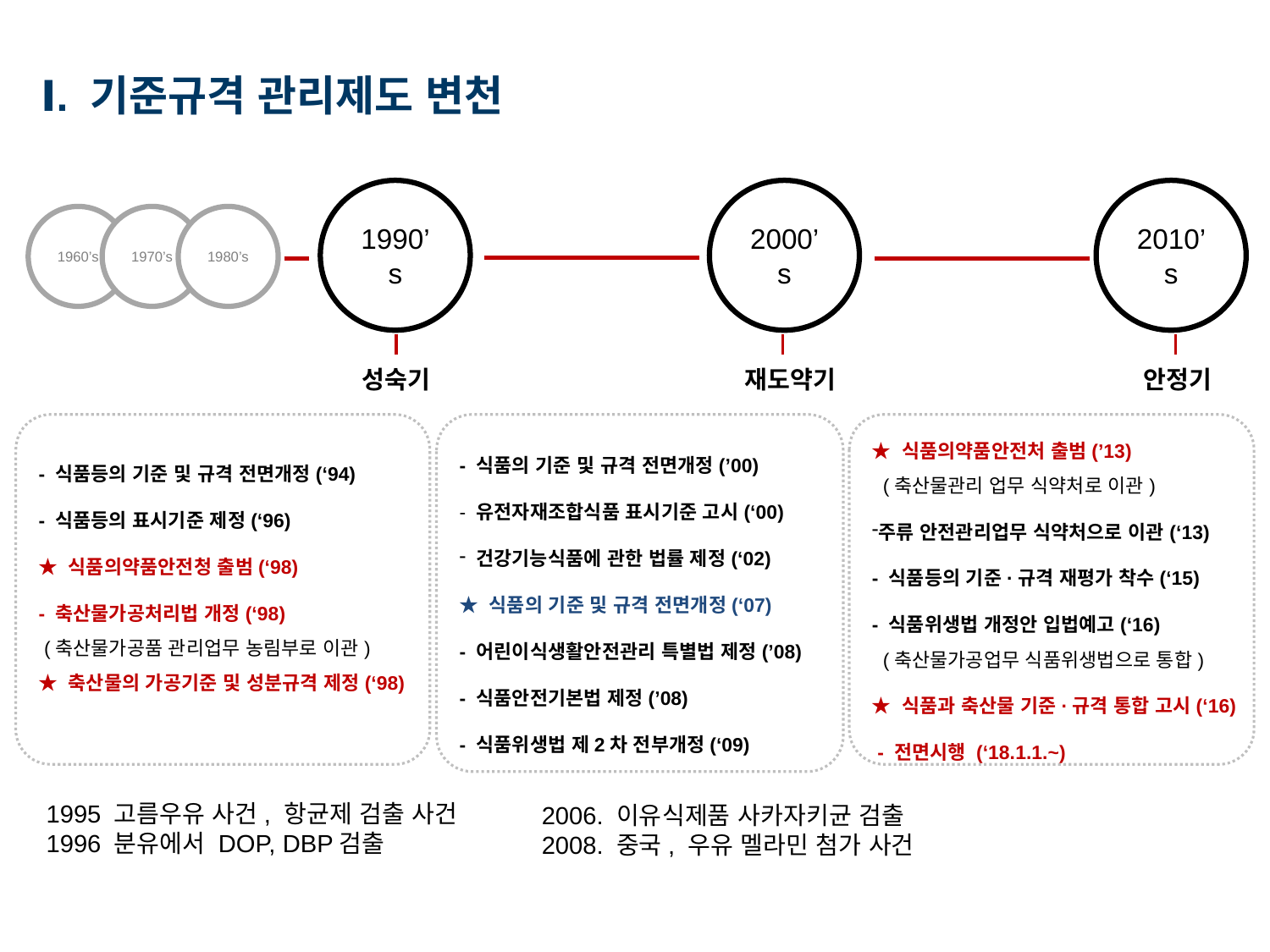

Ⅰ. 기준규격 관리제도 변천
1990’s
2000’s
2010’s
1960’s
1970’s
1980’s
성숙기
재도약기
안정기
- 식품등의 기준 및 규격 전면개정(‘94)
- 식품등의 표시기준 제정(‘96)
★ 식품의약품안전청 출범(‘98)
- 축산물가공처리법 개정(‘98)
 (축산물가공품 관리업무 농림부로 이관)
★ 축산물의 가공기준 및 성분규격 제정(‘98)

- 식품의 기준 및 규격 전면개정(’00)
- 유전자재조합식품 표시기준 고시(‘00)
 건강기능식품에 관한 법률 제정(‘02)
★ 식품의 기준 및 규격 전면개정(‘07)
- 어린이식생활안전관리 특별법 제정(’08)
- 식품안전기본법 제정(’08)
- 식품위생법 제2차 전부개정(‘09)
★ 식품의약품안전처 출범(’13)
  (축산물관리 업무 식약처로 이관)
주류 안전관리업무 식약처으로 이관(‘13)
- 식품등의 기준·규격 재평가 착수(‘15)
- 식품위생법 개정안 입법예고(‘16)
  (축산물가공업무 식품위생법으로 통합)
★ 식품과 축산물 기준·규격 통합 고시(‘16)
 - 전면시행 (‘18.1.1.~)
1995 고름우유 사건, 항균제 검출 사건
1996 분유에서 DOP, DBP검출
2006. 이유식제품 사카자키균 검출
2008. 중국, 우유 멜라민 첨가 사건